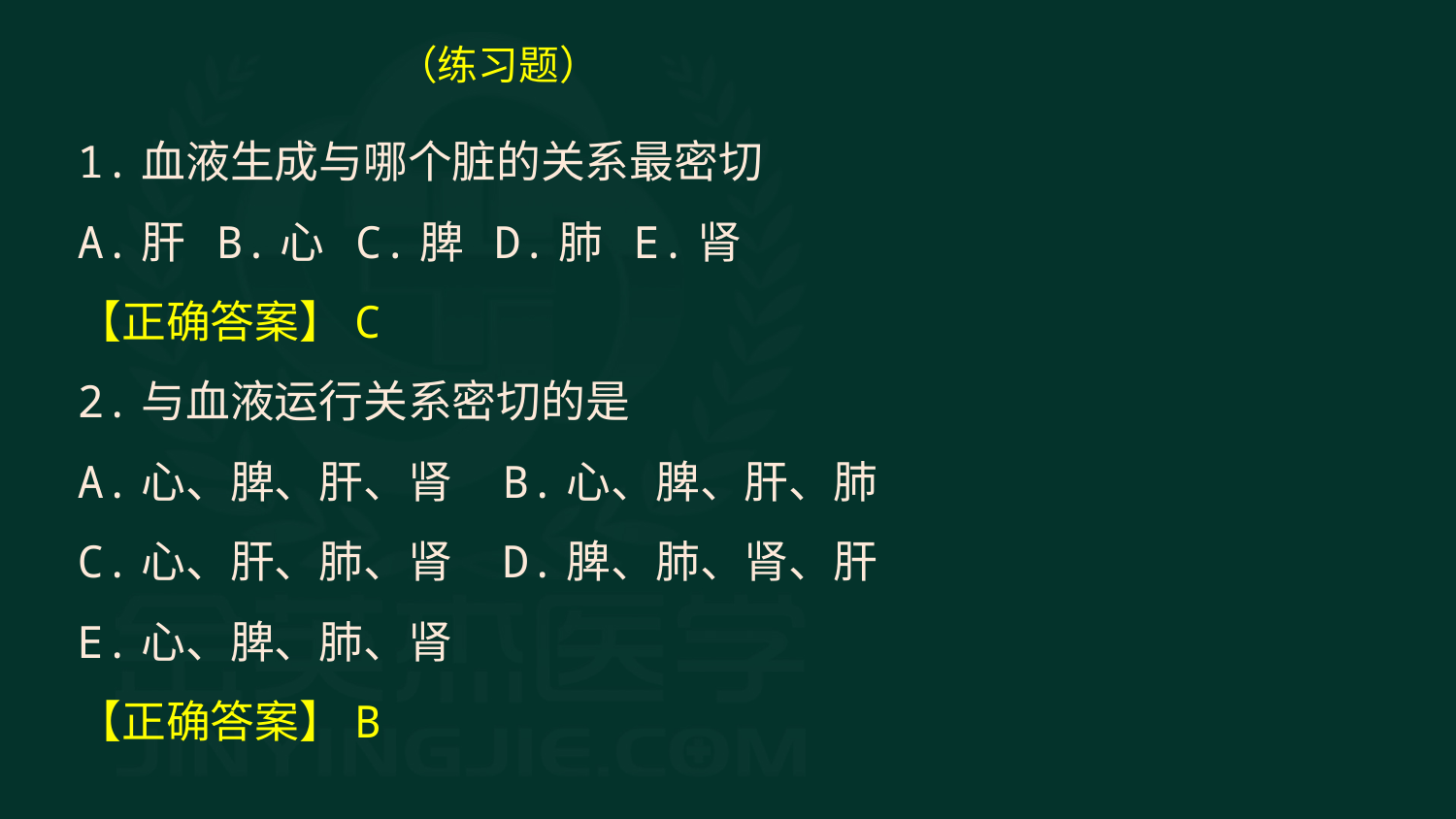

（练习题）
1.血液生成与哪个脏的关系最密切
A.肝  B.心  C.脾  D.肺  E.肾
【正确答案】C
2.与血液运行关系密切的是
A.心、脾、肝、肾    B.心、脾、肝、肺
C.心、肝、肺、肾    D.脾、肺、肾、肝
E.心、脾、肺、肾
【正确答案】B